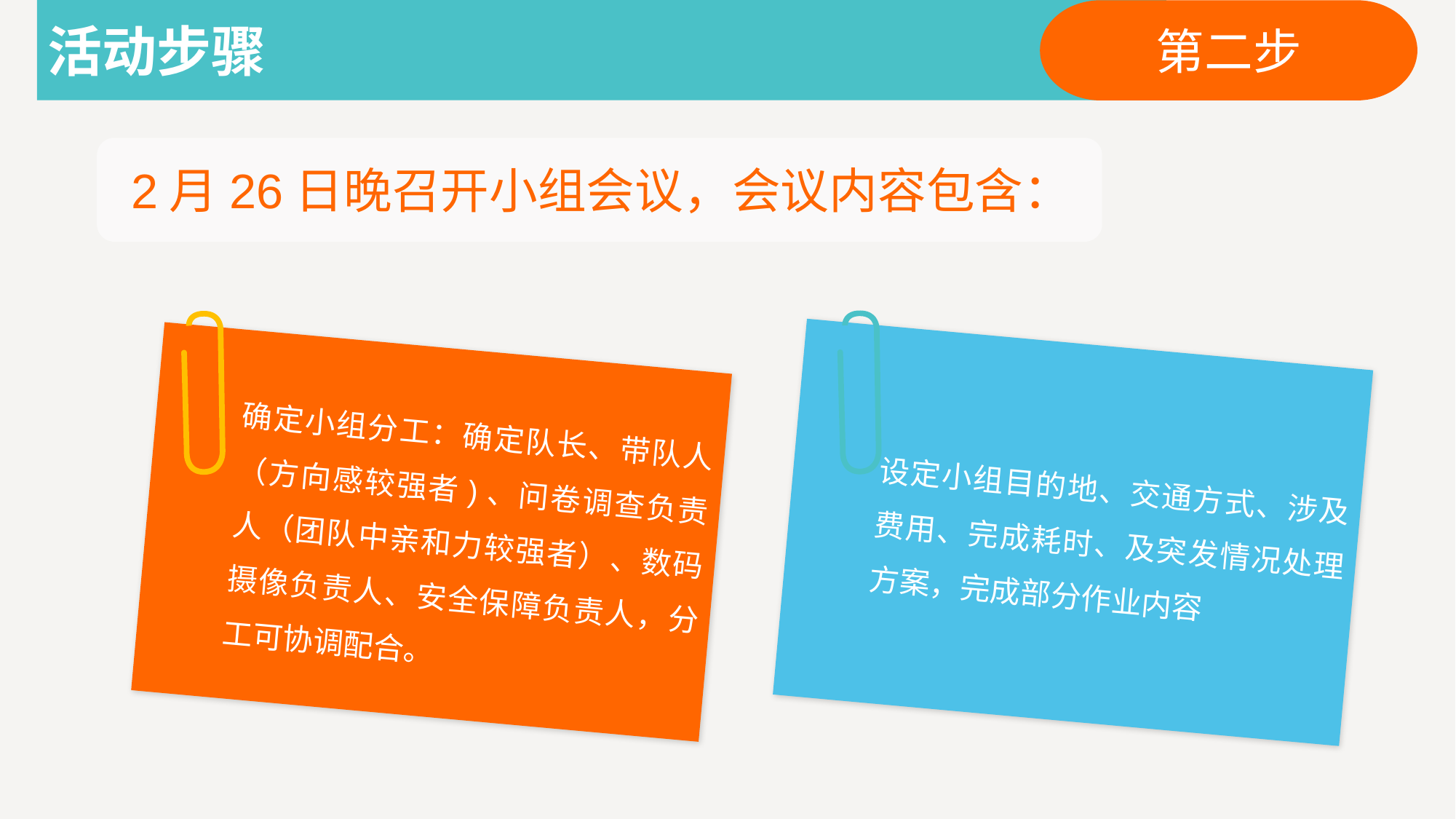

活动步骤
第二步

2月26日晚召开小组会议，会议内容包含：

设定小组目的地、交通方式、涉及费用、完成耗时、及突发情况处理方案，完成部分作业内容

确定小组分工：确定队长、带队人（方向感较强者)、问卷调查负责人（团队中亲和力较强者）、数码摄像负责人、安全保障负责人，分工可协调配合。